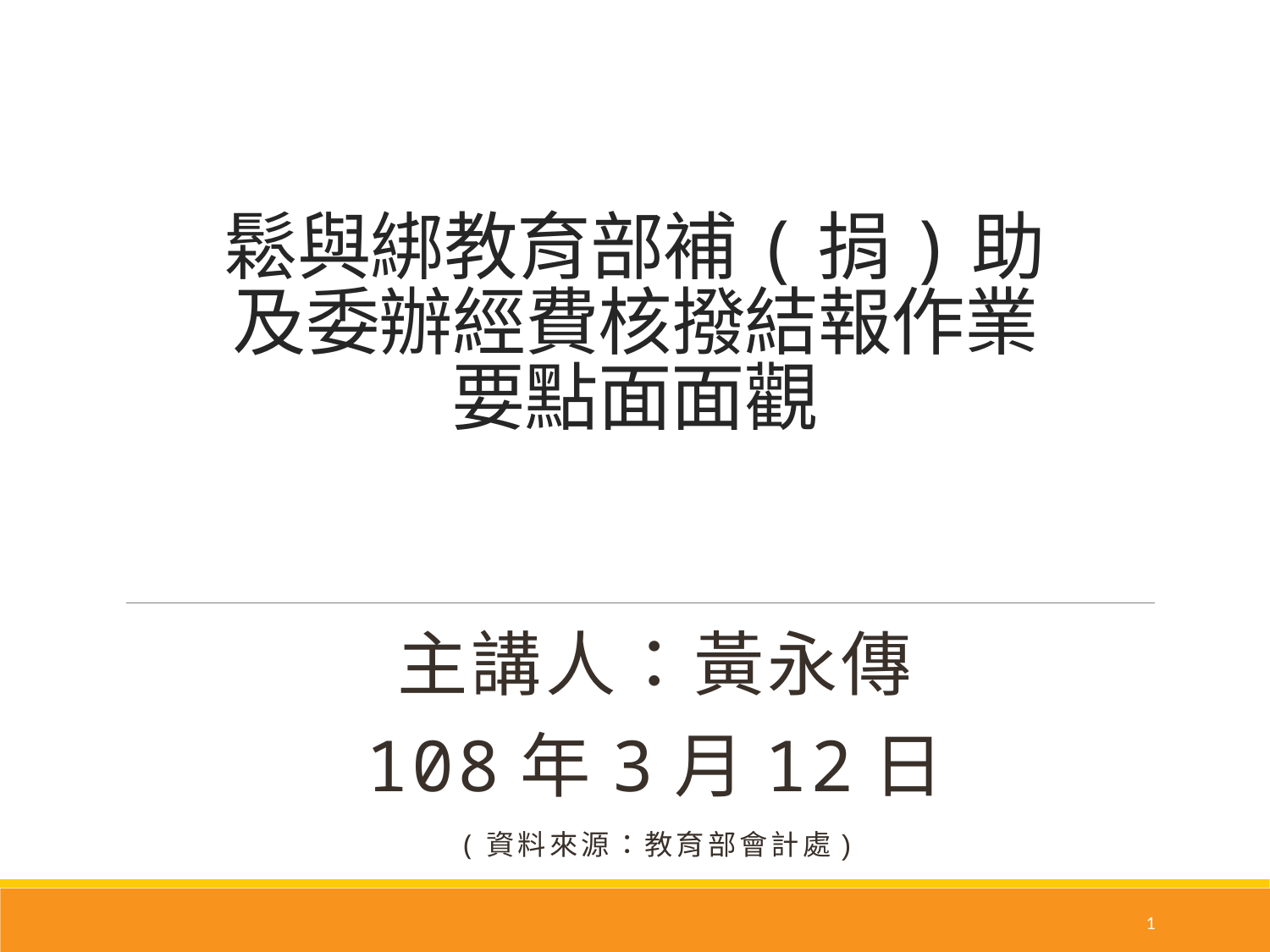

# 鬆與綁教育部補(捐)助 及委辦經費核撥結報作業要點面面觀
主講人：黃永傳
108年3月12日
(資料來源：教育部會計處)
1